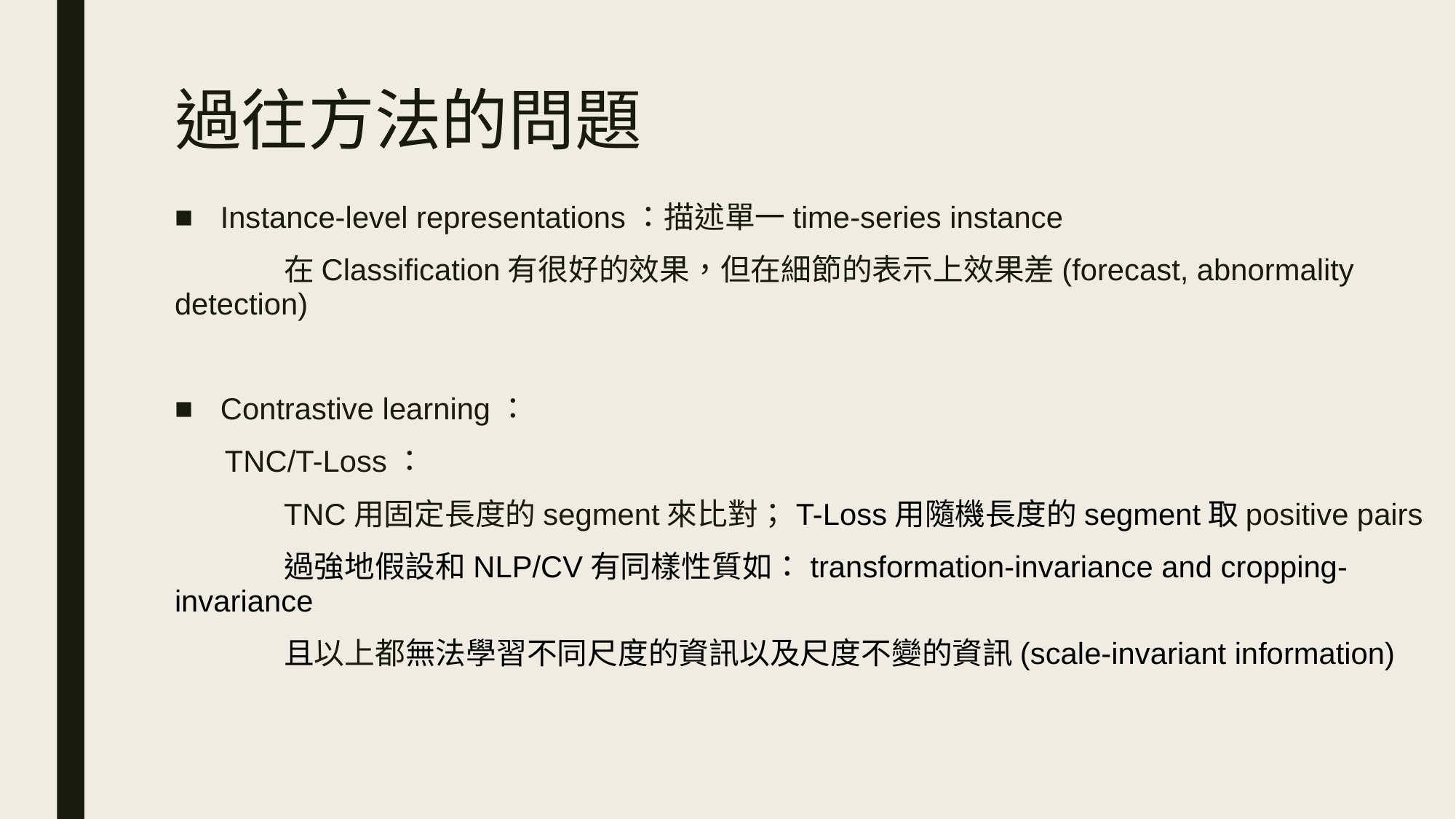

# 過往方法的問題
Instance-level representations：描述單一time-series instance
	在Classification有很好的效果，但在細節的表示上效果差(forecast, abnormality detection)

Contrastive learning：
      TNC/T-Loss：
	TNC用固定長度的segment來比對；T-Loss用隨機長度的segment取positive pairs
	過強地假設和NLP/CV有同樣性質如：transformation-invariance and cropping-invariance
	且以上都無法學習不同尺度的資訊以及尺度不變的資訊(scale-invariant information)